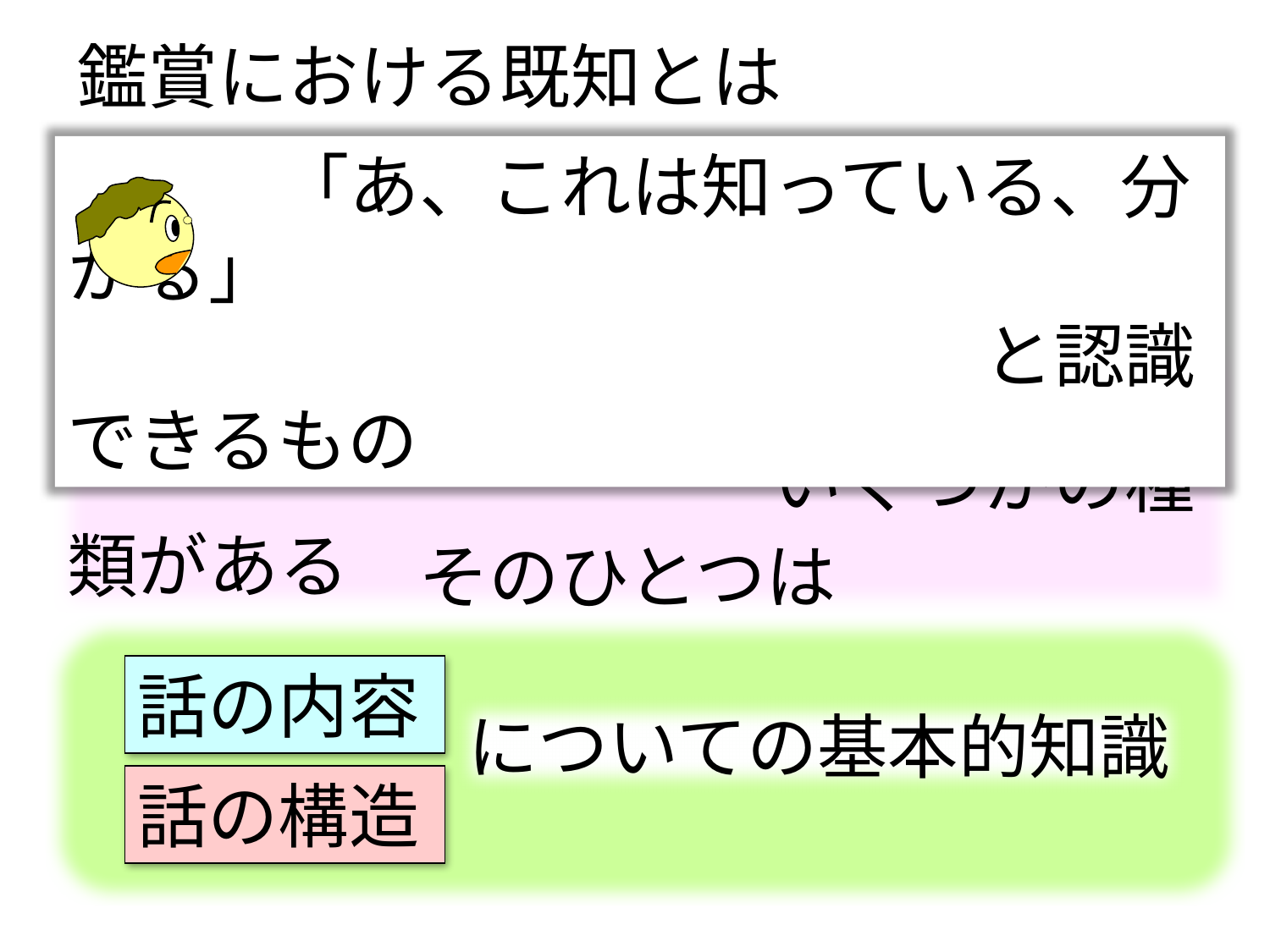

鑑賞における既知とは
　　　「あ、これは知っている、分かる」
　　　　　　　　　　　　　と認識できるもの

「知っている・分かる」には、
　　　　　　　　　　いくつかの種類がある
そのひとつは

話の内容
についての基本的知識
話の構造